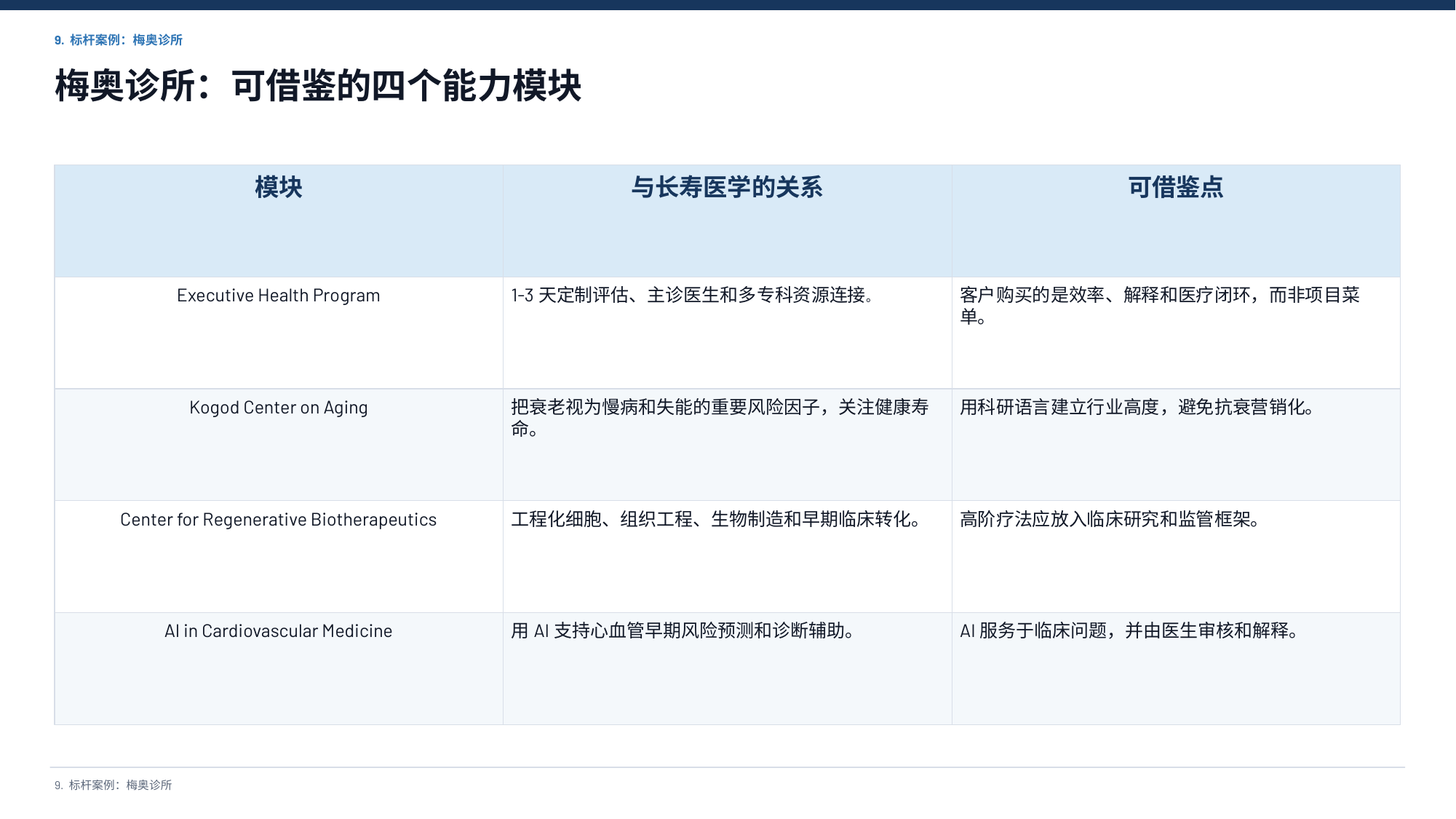

9. 标杆案例：梅奥诊所
梅奥诊所：可借鉴的四个能力模块

模块
与长寿医学的关系
可借鉴点

Executive Health Program
1-3天定制评估、主诊医生和多专科资源连接。
客户购买的是效率、解释和医疗闭环，而非项目菜单。

Kogod Center on Aging
把衰老视为慢病和失能的重要风险因子，关注健康寿命。
用科研语言建立行业高度，避免抗衰营销化。

Center for Regenerative Biotherapeutics
工程化细胞、组织工程、生物制造和早期临床转化。
高阶疗法应放入临床研究和监管框架。

AI in Cardiovascular Medicine
用AI支持心血管早期风险预测和诊断辅助。
AI服务于临床问题，并由医生审核和解释。

9. 标杆案例：梅奥诊所